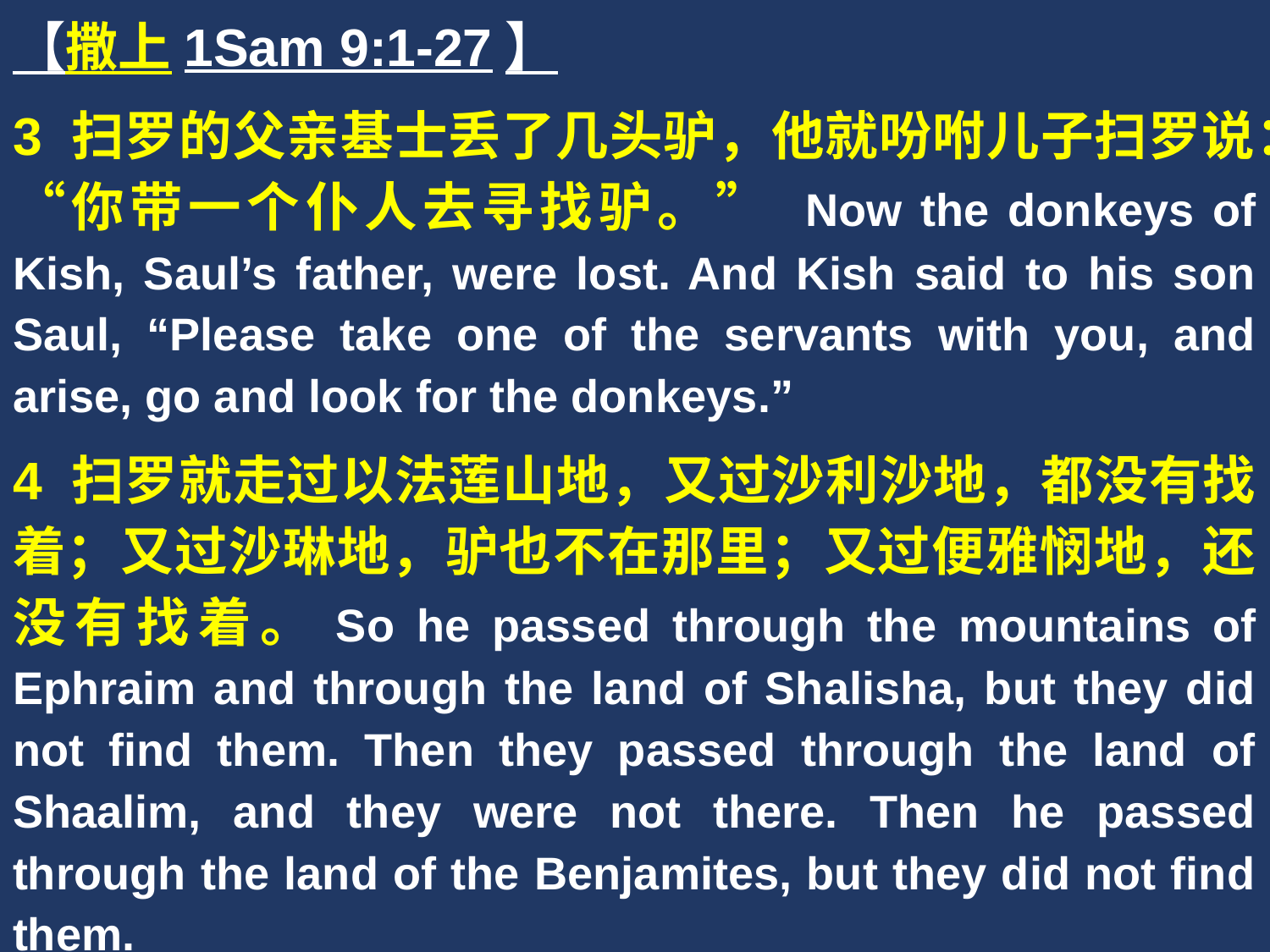

【撒上1Sam 9:1-27】
3 扫罗的父亲基士丢了几头驴，他就吩咐儿子扫罗说：“你带一个仆人去寻找驴。” Now the donkeys of Kish, Saul’s father, were lost. And Kish said to his son Saul, “Please take one of the servants with you, and arise, go and look for the donkeys.”
4 扫罗就走过以法莲山地，又过沙利沙地，都没有找着；又过沙琳地，驴也不在那里；又过便雅悯地，还没有找着。So he passed through the mountains of Ephraim and through the land of Shalisha, but they did not find them. Then they passed through the land of Shaalim, and they were not there. Then he passed through the land of the Benjamites, but they did not find them.